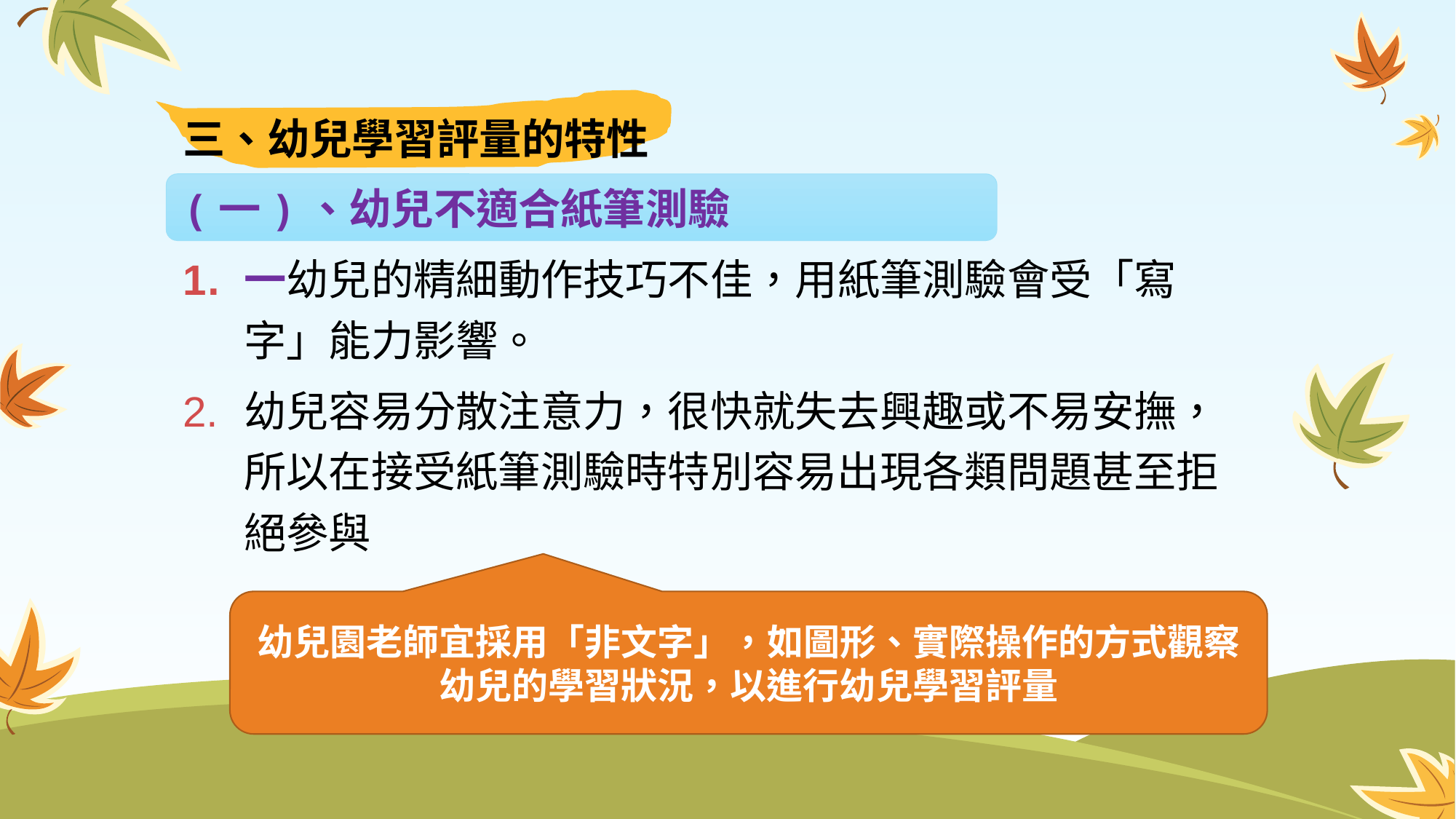

三、幼兒學習評量的特性
(一)、幼兒不適合紙筆測驗
一幼兒的精細動作技巧不佳，用紙筆測驗會受「寫字」能力影響。
幼兒容易分散注意力，很快就失去興趣或不易安撫，所以在接受紙筆測驗時特別容易出現各類問題甚至拒絕參與

幼兒園老師宜採用「非文字」，如圖形、實際操作的方式觀察幼兒的學習狀況，以進行幼兒學習評量